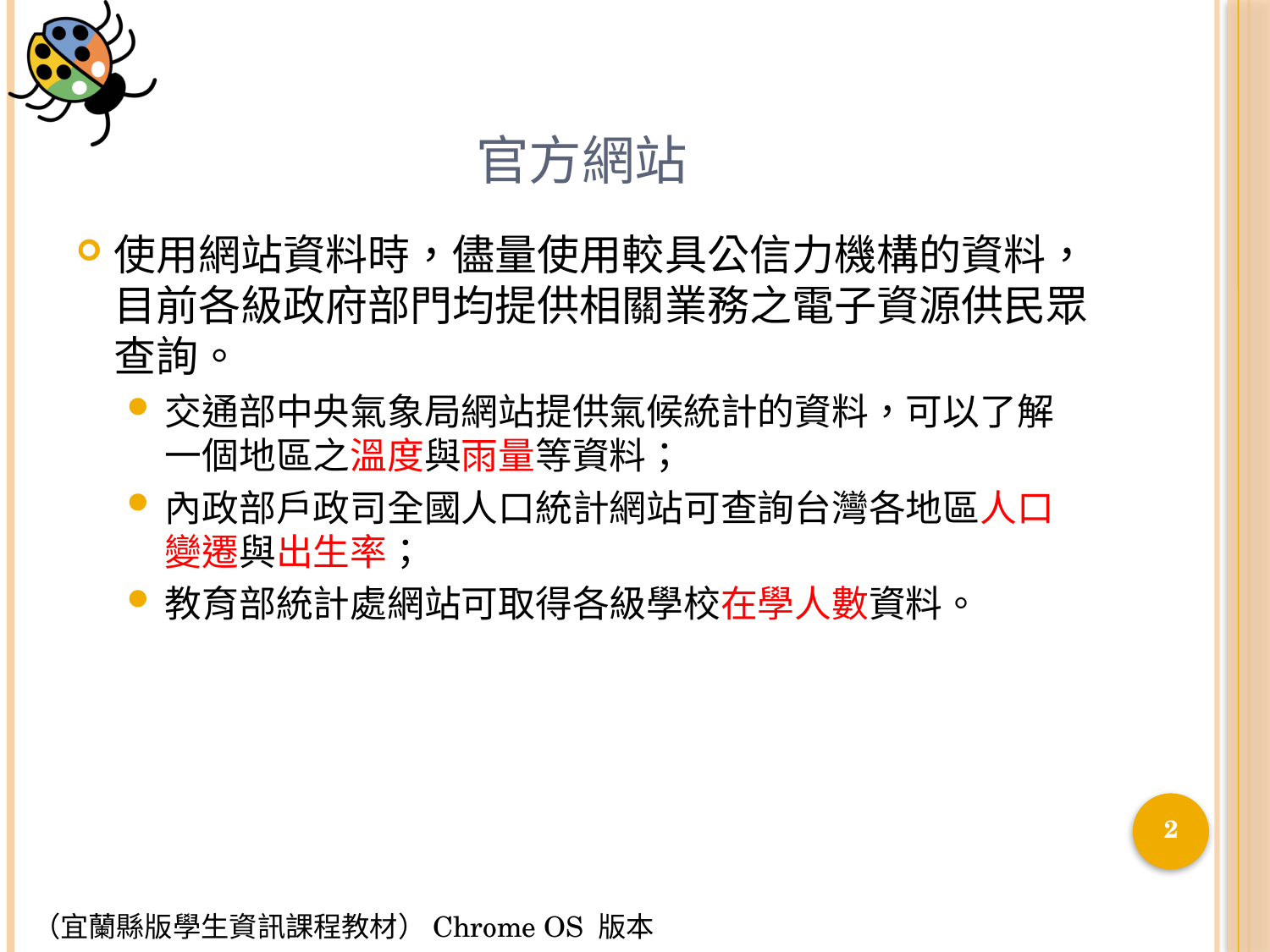

# 官方網站
使用網站資料時，儘量使用較具公信力機構的資料，目前各級政府部門均提供相關業務之電子資源供民眾查詢。
交通部中央氣象局網站提供氣候統計的資料，可以了解一個地區之溫度與雨量等資料；
內政部戶政司全國人口統計網站可查詢台灣各地區人口變遷與出生率；
教育部統計處網站可取得各級學校在學人數資料。

2